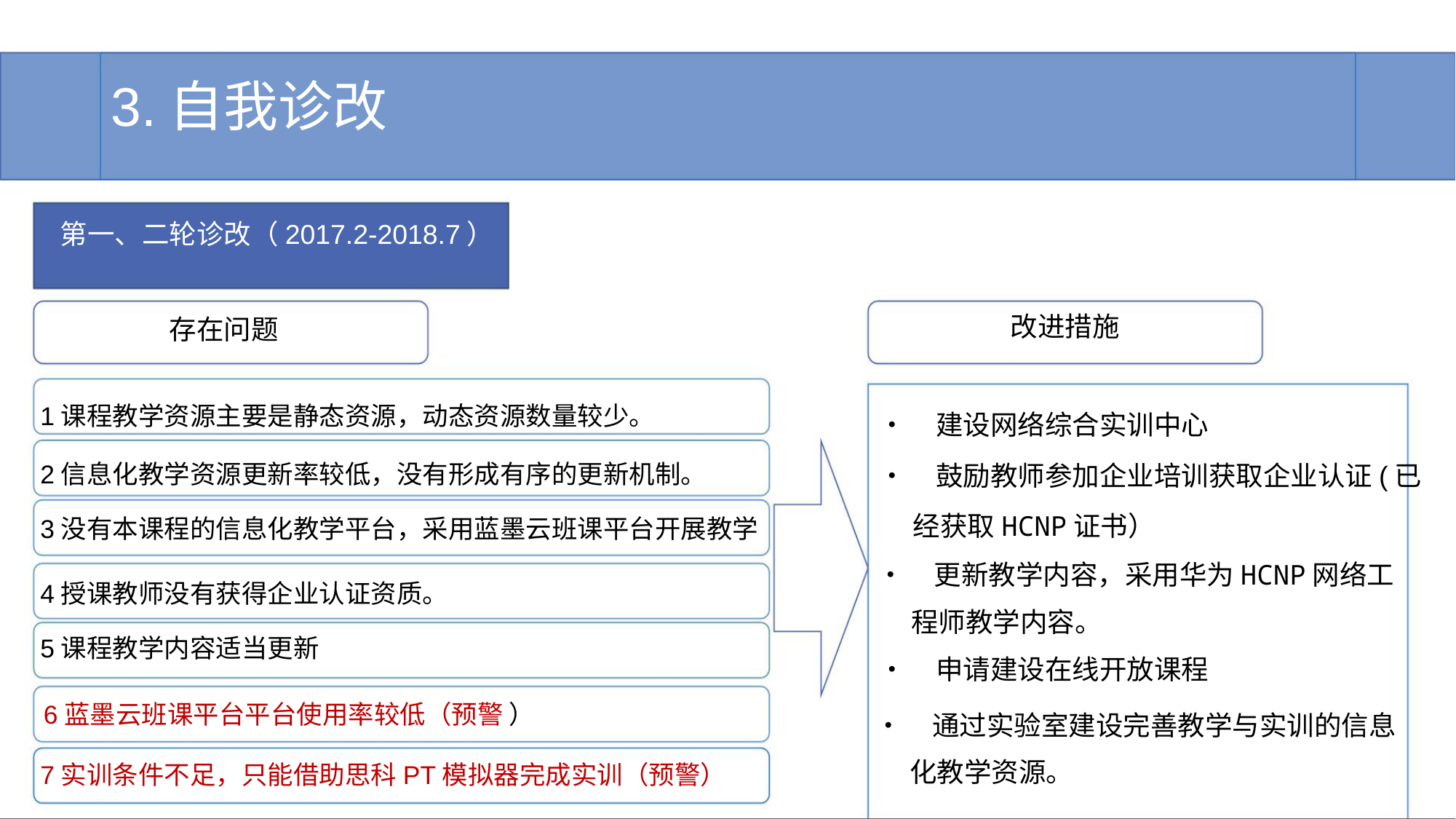

3.自我诊改
第一、二轮诊改（2017.2-2018.7）
改进措施
存在问题
1课程教学资源主要是静态资源，动态资源数量较少。
2信息化教学资源更新率较低，没有形成有序的更新机制。
3没有本课程的信息化教学平台，采用蓝墨云班课平台开展教学
• 建设网络综合实训中心
• 鼓励教师参加企业培训获取企业认证(已
经获取HCNP证书）
• 更新教学内容，采用华为HCNP网络工
程师教学内容。
4授课教师没有获得企业认证资质。
5课程教学内容适当更新
• 申请建设在线开放课程
6蓝墨云班课平台平台使用率较低（预警 ）
• 通过实验室建设完善教学与实训的信息
化教学资源。
7实训条件不足，只能借助思科PT模拟器完成实训（预警）